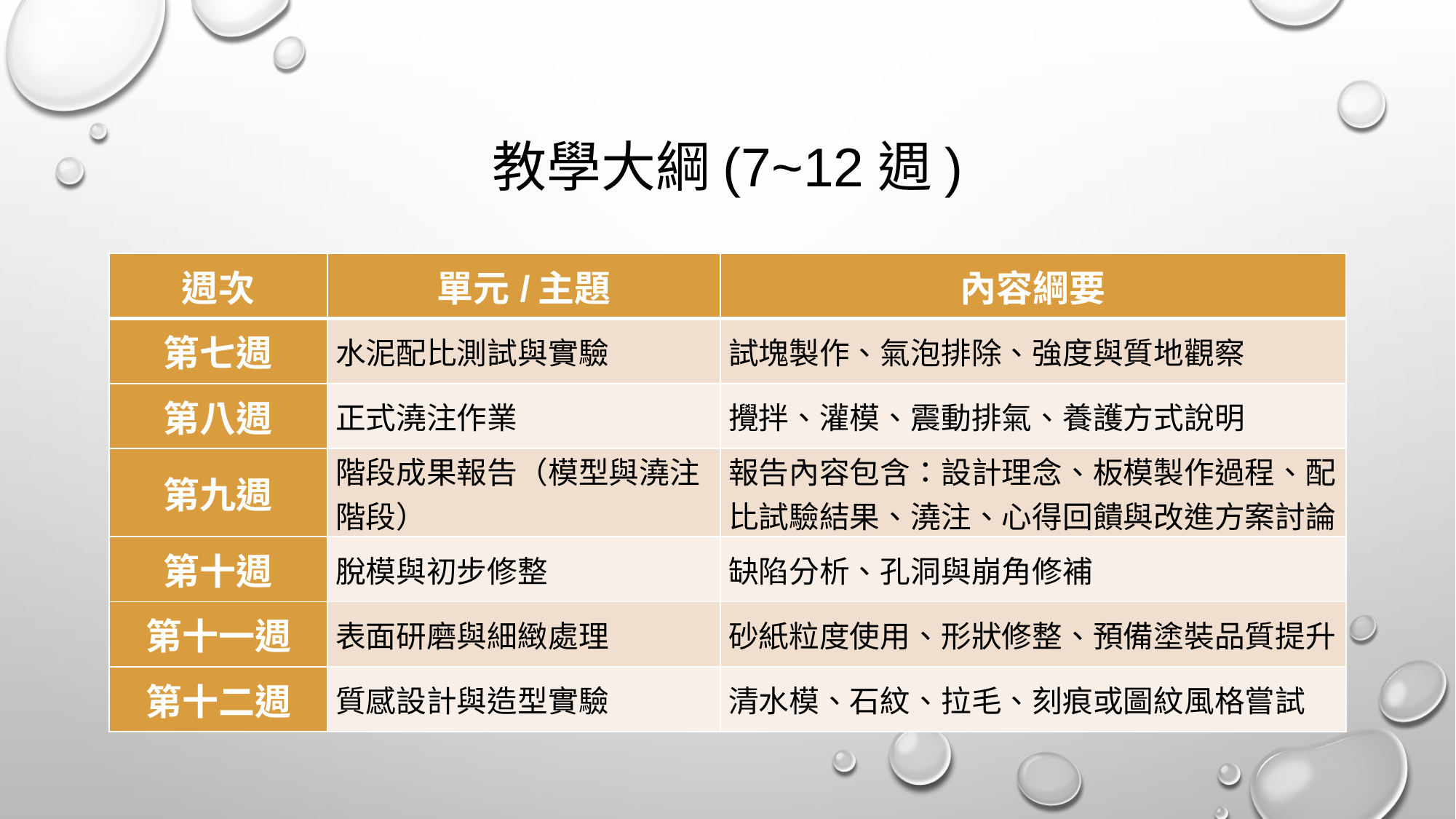

# 教學大綱(7~12週)
| 週次 | 單元/主題 | 內容綱要 |
| --- | --- | --- |
| 第七週 | 水泥配比測試與實驗 | 試塊製作、氣泡排除、強度與質地觀察 |
| 第八週 | 正式澆注作業 | 攪拌、灌模、震動排氣、養護方式說明 |
| 第九週 | 階段成果報告（模型與澆注階段） | 報告內容包含：設計理念、板模製作過程、配比試驗結果、澆注、心得回饋與改進方案討論 |
| 第十週 | 脫模與初步修整 | 缺陷分析、孔洞與崩角修補 |
| 第十一週 | 表面研磨與細緻處理 | 砂紙粒度使用、形狀修整、預備塗裝品質提升 |
| 第十二週 | 質感設計與造型實驗 | 清水模、石紋、拉毛、刻痕或圖紋風格嘗試 |